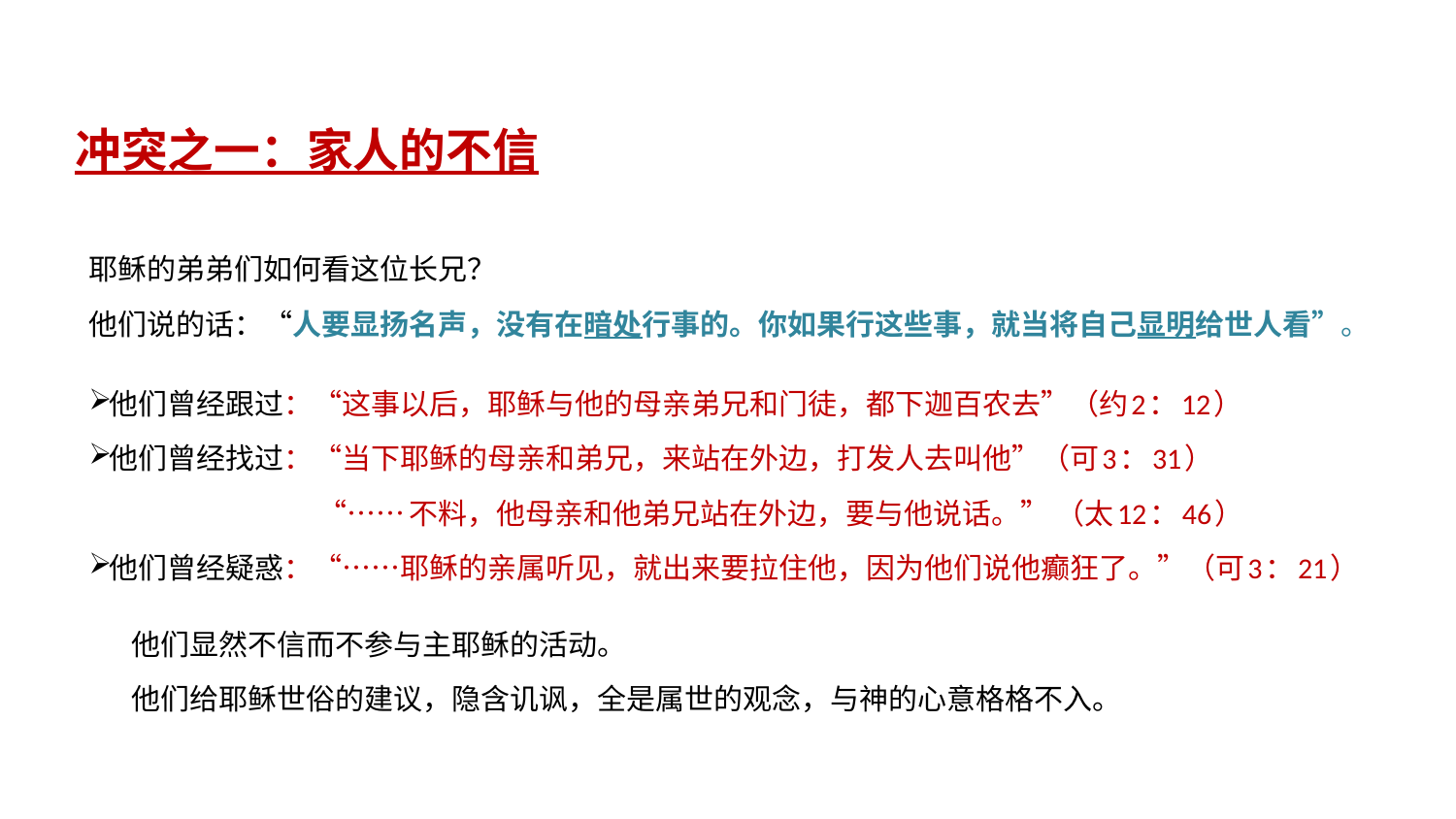

冲突之一：家人的不信

耶稣的弟弟们如何看这位长兄？
他们说的话：“人要显扬名声，没有在暗处行事的。你如果行这些事，就当将自己显明给世人看”。

 他们曾经跟过：“这事以后，耶稣与他的母亲弟兄和门徒，都下迦百农去”（约2：12）
 他们曾经找过：“当下耶稣的母亲和弟兄，来站在外边，打发人去叫他”（可3：31）
                                   “……不料，他母亲和他弟兄站在外边，要与他说话。” （太12：46）
 他们曾经疑惑：“……耶稣的亲属听见，就出来要拉住他，因为他们说他癫狂了。”（可3：21）

      他们显然不信而不参与主耶稣的活动。
      他们给耶稣世俗的建议，隐含讥讽，全是属世的观念，与神的心意格格不入。